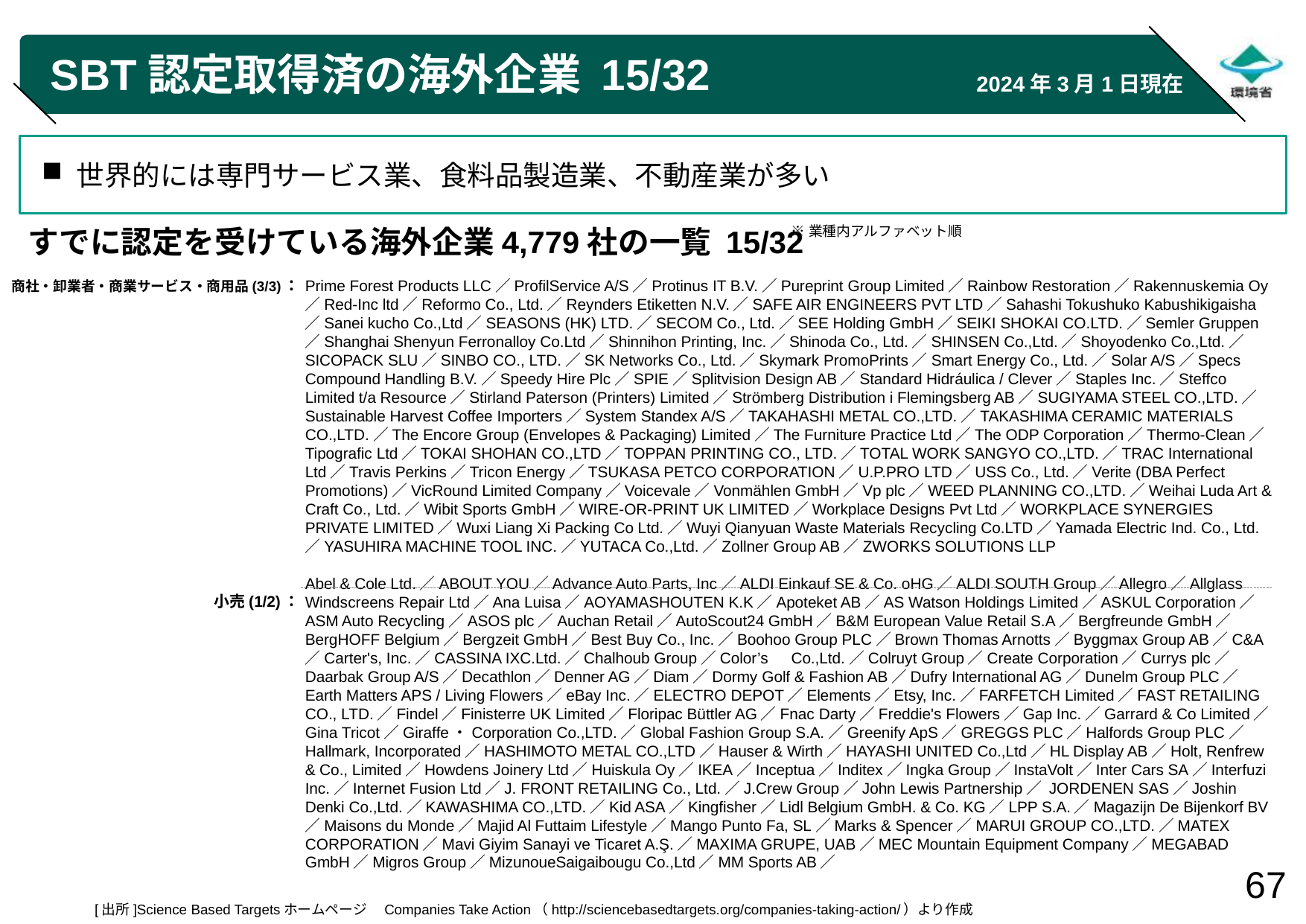

# SBT認定取得済の海外企業 15/32
2024年3月1日現在
世界的には専門サービス業、食料品製造業、不動産業が多い
※業種内アルファベット順
すでに認定を受けている海外企業4,779社の一覧 15/32
商社・卸業者・商業サービス・商用品(3/3)：

小売(1/2)：

Prime Forest Products LLC／ProfilService A/S／Protinus IT B.V.／Pureprint Group Limited／Rainbow Restoration／Rakennuskemia Oy／Red-Inc ltd／Reformo Co., Ltd.／Reynders Etiketten N.V.／SAFE AIR ENGINEERS PVT LTD／Sahashi Tokushuko Kabushikigaisha／Sanei kucho Co.,Ltd／SEASONS (HK) LTD.／SECOM Co., Ltd.／SEE Holding GmbH／SEIKI SHOKAI CO.LTD.／Semler Gruppen／Shanghai Shenyun Ferronalloy Co.Ltd／Shinnihon Printing, Inc.／Shinoda Co., Ltd.／SHINSEN Co.,Ltd.／Shoyodenko Co.,Ltd.／SICOPACK SLU／SINBO CO., LTD.／SK Networks Co., Ltd.／Skymark PromoPrints／Smart Energy Co., Ltd.／Solar A/S／Specs Compound Handling B.V.／Speedy Hire Plc／SPIE／Splitvision Design AB／Standard Hidráulica / Clever／Staples Inc.／Steffco Limited t/a Resource／Stirland Paterson (Printers) Limited／Strömberg Distribution i Flemingsberg AB／SUGIYAMA STEEL CO.,LTD.／Sustainable Harvest Coffee Importers／System Standex A/S／TAKAHASHI METAL CO.,LTD.／TAKASHIMA CERAMIC MATERIALS CO.,LTD.／The Encore Group (Envelopes & Packaging) Limited／The Furniture Practice Ltd／The ODP Corporation／Thermo-Clean／Tipografic Ltd／TOKAI SHOHAN CO.,LTD／TOPPAN PRINTING CO., LTD.／TOTAL WORK SANGYO CO.,LTD.／TRAC International Ltd／Travis Perkins／Tricon Energy／TSUKASA PETCO CORPORATION／U.P.PRO LTD／USS Co., Ltd.／Verite (DBA Perfect Promotions)／VicRound Limited Company／Voicevale／Vonmählen GmbH／Vp plc／WEED PLANNING CO.,LTD.／Weihai Luda Art & Craft Co., Ltd.／Wibit Sports GmbH／WIRE-OR-PRINT UK LIMITED／Workplace Designs Pvt Ltd／WORKPLACE SYNERGIES PRIVATE LIMITED／Wuxi Liang Xi Packing Co Ltd.／Wuyi Qianyuan Waste Materials Recycling Co.LTD／Yamada Electric Ind. Co., Ltd.／YASUHIRA MACHINE TOOL INC.／YUTACA Co.,Ltd.／Zollner Group AB／ZWORKS SOLUTIONS LLP

Abel & Cole Ltd.／ABOUT YOU／Advance Auto Parts, Inc／ALDI Einkauf SE & Co. oHG／ALDI SOUTH Group／Allegro／Allglass Windscreens Repair Ltd／Ana Luisa／AOYAMASHOUTEN K.K／Apoteket AB／AS Watson Holdings Limited／ASKUL Corporation／ASM Auto Recycling／ASOS plc／Auchan Retail／AutoScout24 GmbH／B&M European Value Retail S.A／Bergfreunde GmbH／BergHOFF Belgium／Bergzeit GmbH／Best Buy Co., Inc.／Boohoo Group PLC／Brown Thomas Arnotts／Byggmax Group AB／C&A／Carter's, Inc.／CASSINA IXC.Ltd.／Chalhoub Group／Color’s　Co.,Ltd.／Colruyt Group／Create Corporation／Currys plc／Daarbak Group A/S／Decathlon／Denner AG／Diam／Dormy Golf & Fashion AB／Dufry International AG／Dunelm Group PLC／Earth Matters APS / Living Flowers／eBay Inc.／ELECTRO DEPOT／Elements／Etsy, Inc.／FARFETCH Limited／FAST RETAILING CO., LTD.／Findel／Finisterre UK Limited／Floripac Büttler AG／Fnac Darty／Freddie's Flowers／Gap Inc.／Garrard & Co Limited／Gina Tricot／Giraffe・Corporation Co.,LTD.／Global Fashion Group S.A.／Greenify ApS／GREGGS PLC／Halfords Group PLC／Hallmark, Incorporated／HASHIMOTO METAL CO.,LTD／Hauser & Wirth／HAYASHI UNITED Co.,Ltd／HL Display AB／Holt, Renfrew & Co., Limited／Howdens Joinery Ltd／Huiskula Oy／IKEA／Inceptua／Inditex／Ingka Group／InstaVolt／Inter Cars SA／Interfuzi Inc.／Internet Fusion Ltd／J. FRONT RETAILING Co., Ltd.／J.Crew Group／John Lewis Partnership／ JORDENEN SAS／Joshin Denki Co.,Ltd.／KAWASHIMA CO.,LTD.／Kid ASA／Kingfisher／Lidl Belgium GmbH. & Co. KG／LPP S.A.／Magazijn De Bijenkorf BV／Maisons du Monde／Majid Al Futtaim Lifestyle／Mango Punto Fa, SL／Marks & Spencer／MARUI GROUP CO.,LTD.／MATEX CORPORATION／Mavi Giyim Sanayi ve Ticaret A.Ş.／MAXIMA GRUPE, UAB／MEC Mountain Equipment Company／MEGABAD GmbH／Migros Group／MizunoueSaigaibougu Co.,Ltd／MM Sports AB／

[出所]Science Based Targetsホームページ　Companies Take Action（http://sciencebasedtargets.org/companies-taking-action/）より作成